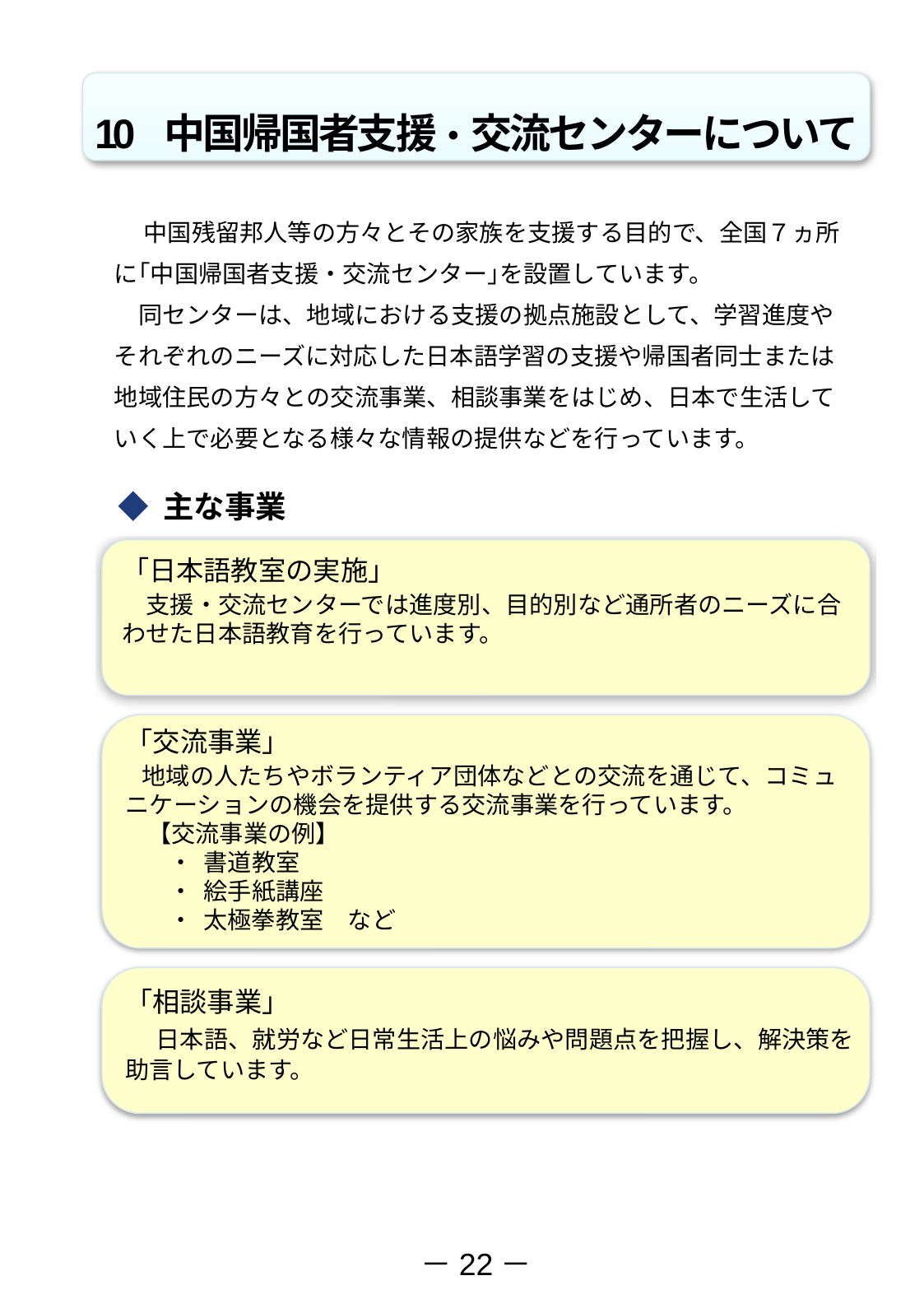

10   中国帰国者支援・交流センターについて

　 中国残留邦人等の方々とその家族を支援する目的で、全国７ヵ所に｢中国帰国者支援・交流センター｣を設置しています。
　同センターは、地域における支援の拠点施設として、学習進度やそれぞれのニーズに対応した日本語学習の支援や帰国者同士または地域住民の方々との交流事業、相談事業をはじめ、日本で生活していく上で必要となる様々な情報の提供などを行っています。
◆ 主な事業
「日本語教室の実施」

　支援・交流センターでは進度別、目的別など通所者のニーズに合
わせた日本語教育を行っています。

「交流事業」

  地域の人たちやボランティア団体などとの交流を通じて、コミュ
ニケーションの機会を提供する交流事業を行っています。
   【交流事業の例】
       ・  書道教室
       ・  絵手紙講座
       ・  太極拳教室　など

「相談事業」
　日本語、就労など日常生活上の悩みや問題点を把握し、解決策を
助言しています。

－22－